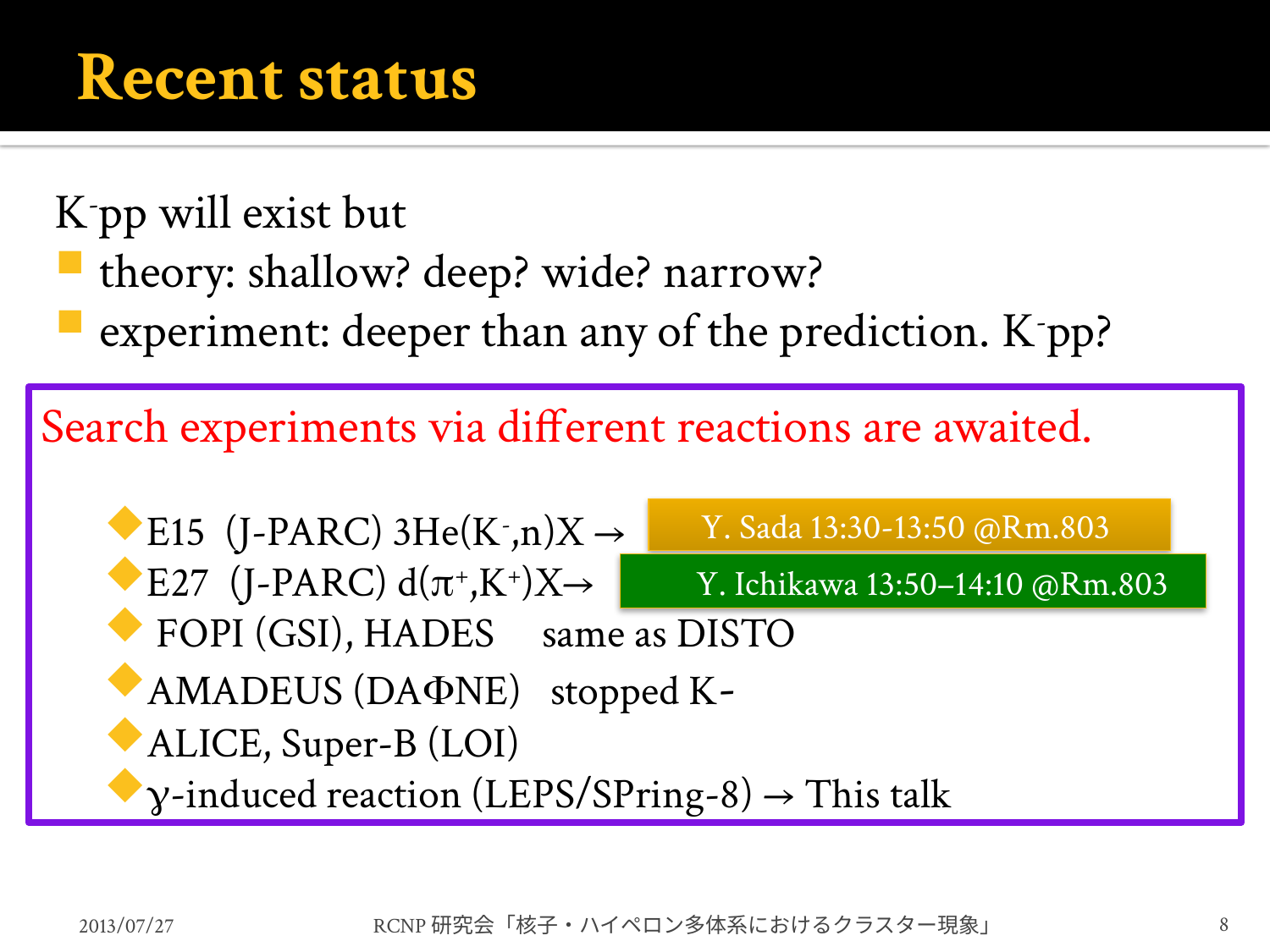

# Recent status
K-pp will exist but
theory: shallow? deep? wide? narrow?
experiment: deeper than any of the prediction. K-pp?
Search experiments via different reactions are awaited.

E15  (J-PARC) 3He(K-,n)X →
E27  (J-PARC) d(π+,K+)X→
 FOPI (GSI), HADES     same as DISTO
AMADEUS (DAΦNE)   stopped K-
ALICE, Super-B (LOI)
γ-induced reaction (LEPS/SPring-8) → This talk
Y. Sada 13:30-13:50 @Rm.803
Y. Ichikawa 13:50–14:10 @Rm.803
2013/07/27
RCNP研究会「核子・ハイペロン多体系におけるクラスター現象」
8